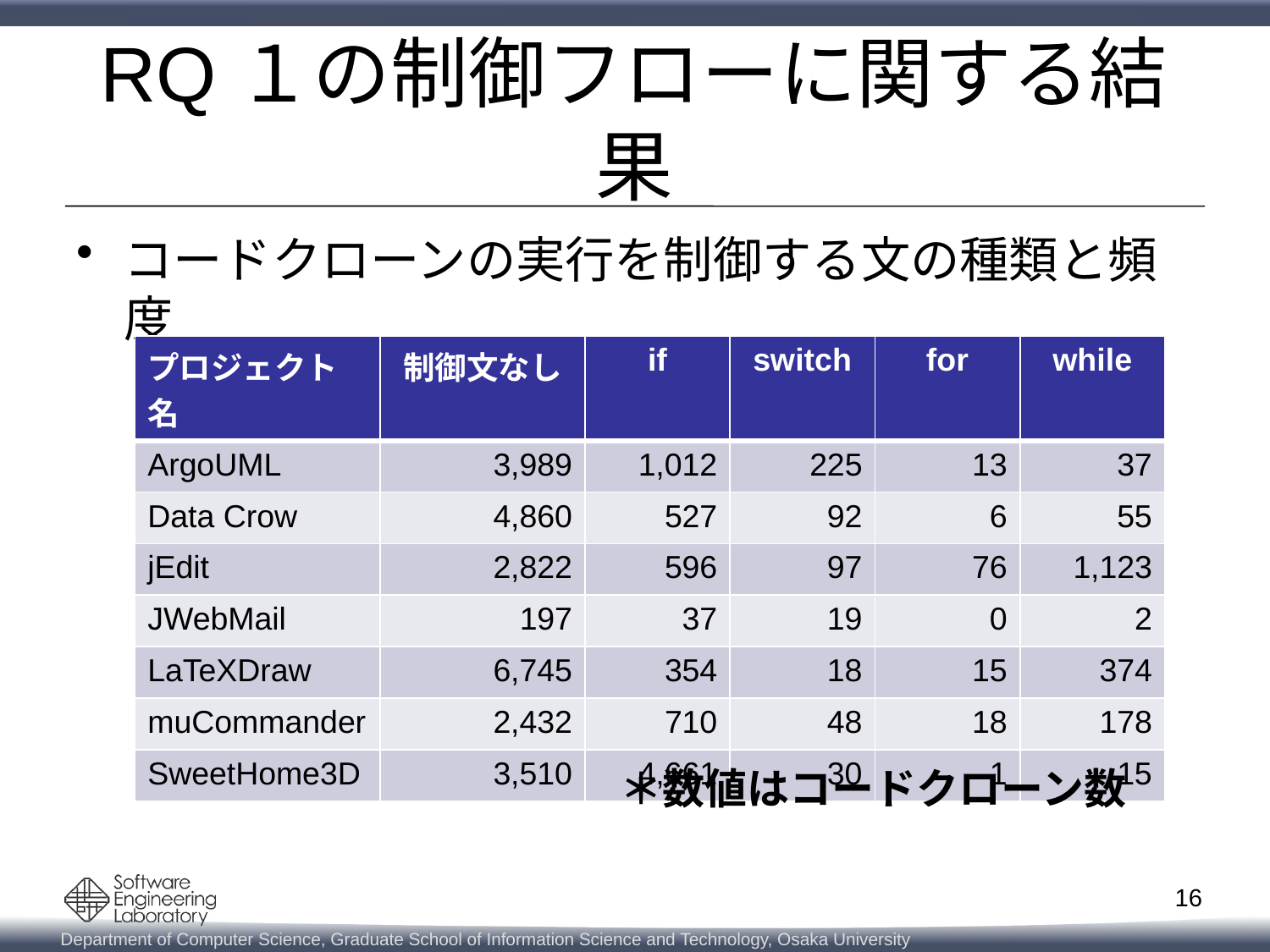

# RQ１の制御フローに関する結果
コードクローンの実行を制御する文の種類と頻度
| プロジェクト名 | 制御文なし | if | switch | for | while |
| --- | --- | --- | --- | --- | --- |
| ArgoUML | 3,989 | 1,012 | 225 | 13 | 37 |
| Data Crow | 4,860 | 527 | 92 | 6 | 55 |
| jEdit | 2,822 | 596 | 97 | 76 | 1,123 |
| JWebMail | 197 | 37 | 19 | 0 | 2 |
| LaTeXDraw | 6,745 | 354 | 18 | 15 | 374 |
| muCommander | 2,432 | 710 | 48 | 18 | 178 |
| SweetHome3D | 3,510 | 4,661 | 30 | 1 | 15 |
＊数値はコードクローン数
16